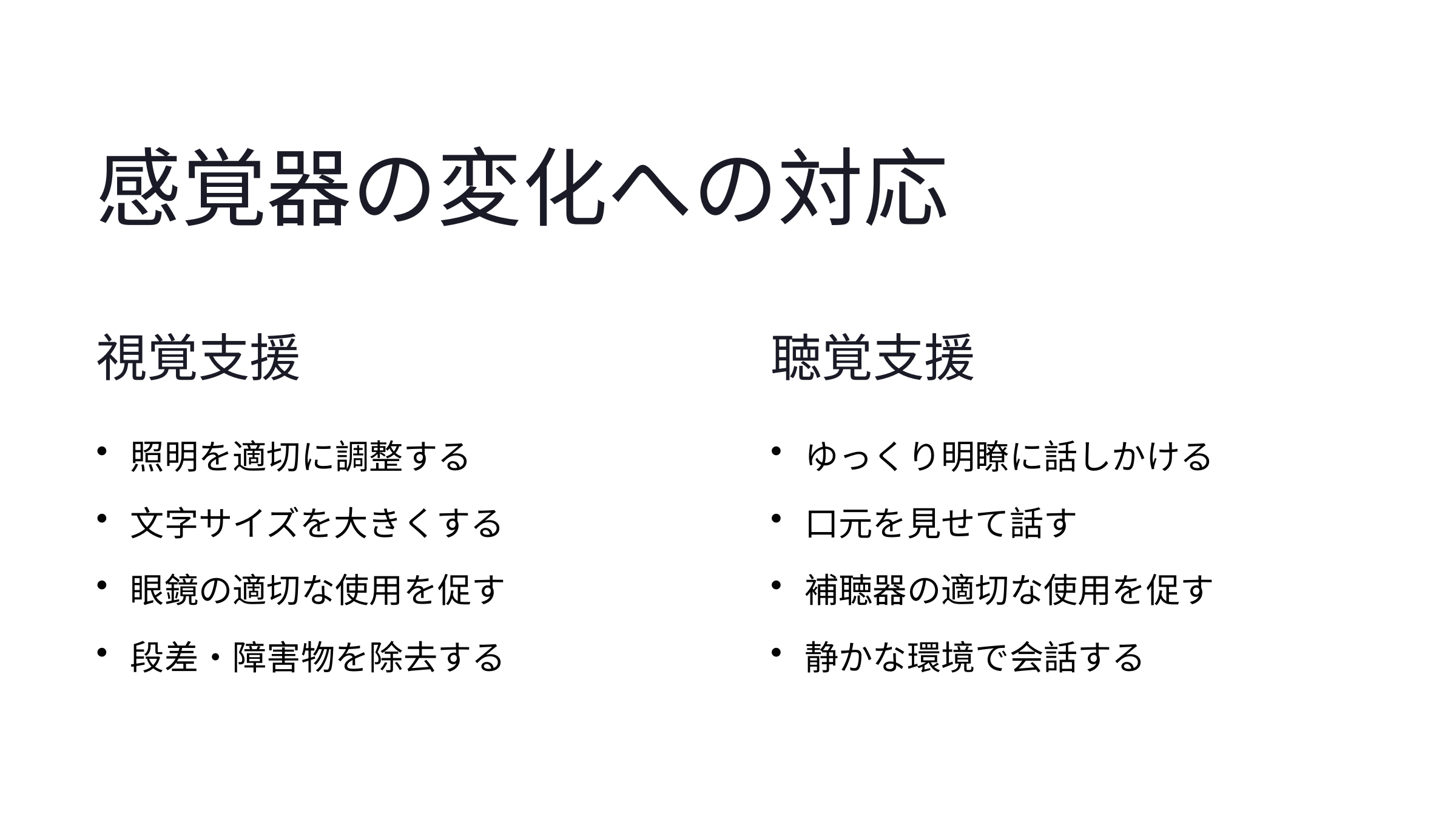

感覚器の変化への対応
視覚支援
聴覚支援
照明を適切に調整する
ゆっくり明瞭に話しかける
文字サイズを大きくする
口元を見せて話す
眼鏡の適切な使用を促す
補聴器の適切な使用を促す
段差・障害物を除去する
静かな環境で会話する